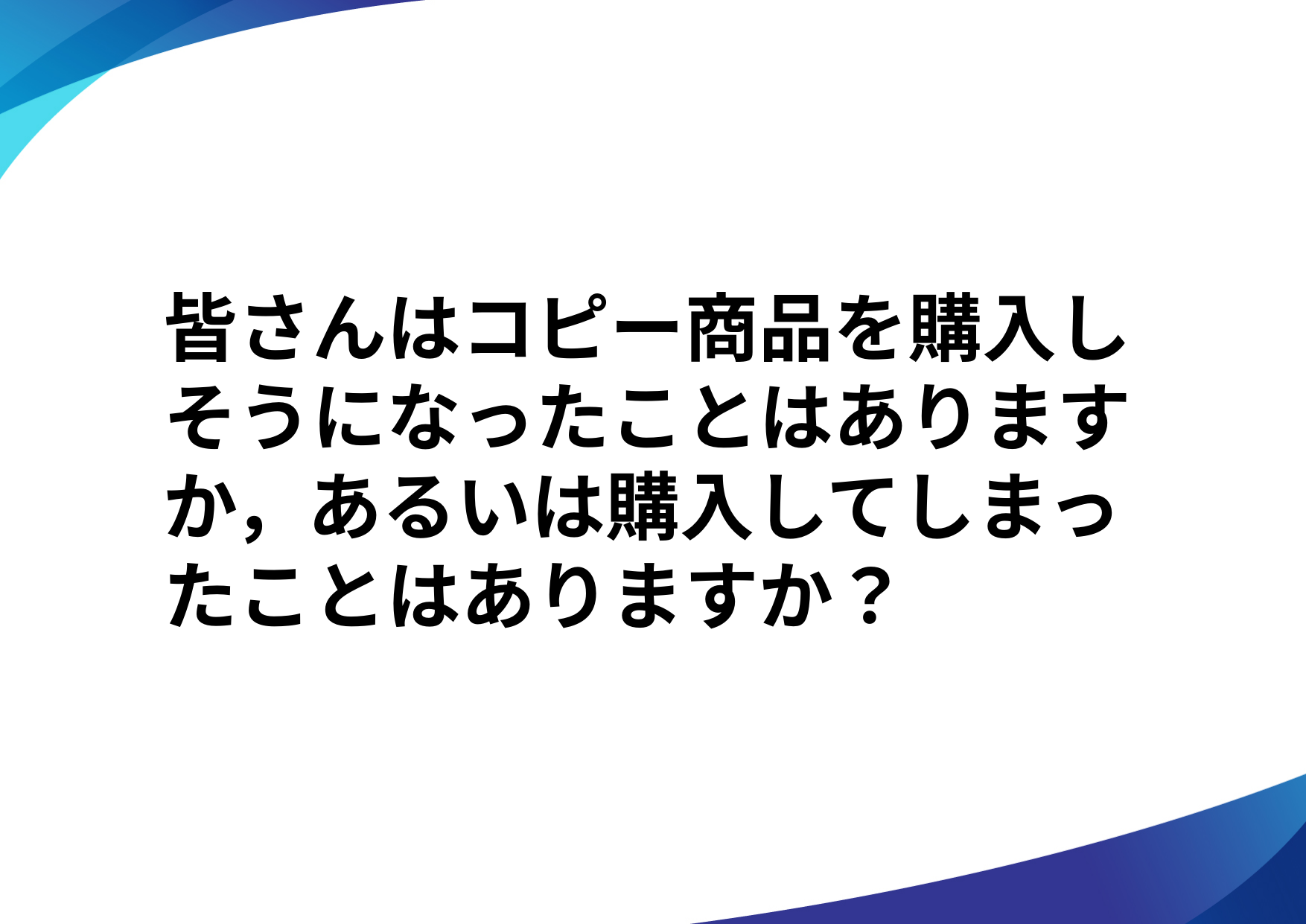

皆さんはコピー商品を購入しそうになったことはありますか，あるいは購入してしまったことはありますか？